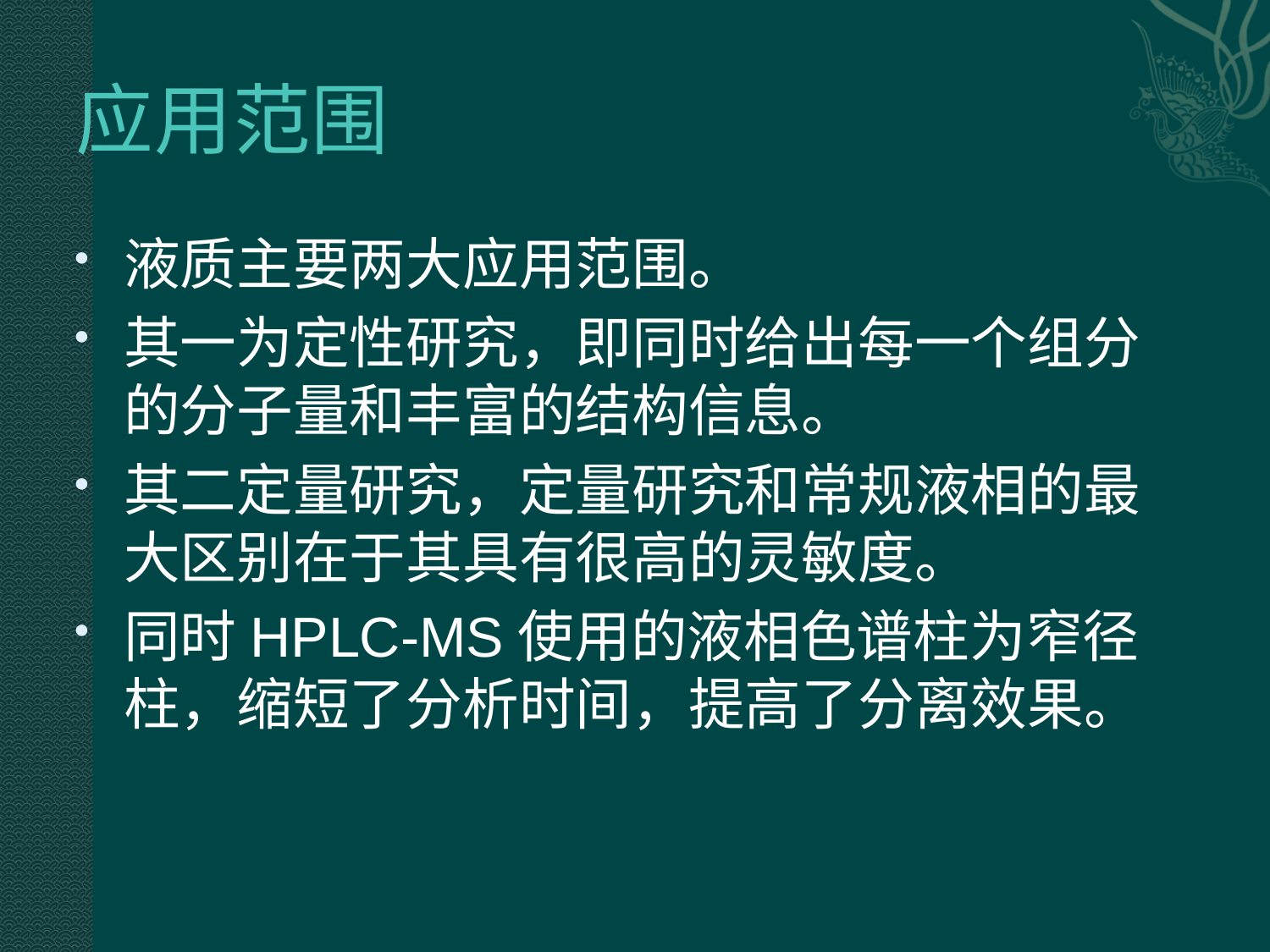

# 应用范围
液质主要两大应用范围。
其一为定性研究，即同时给出每一个组分的分子量和丰富的结构信息。
其二定量研究，定量研究和常规液相的最大区别在于其具有很高的灵敏度。
同时HPLC-MS使用的液相色谱柱为窄径柱，缩短了分析时间，提高了分离效果。